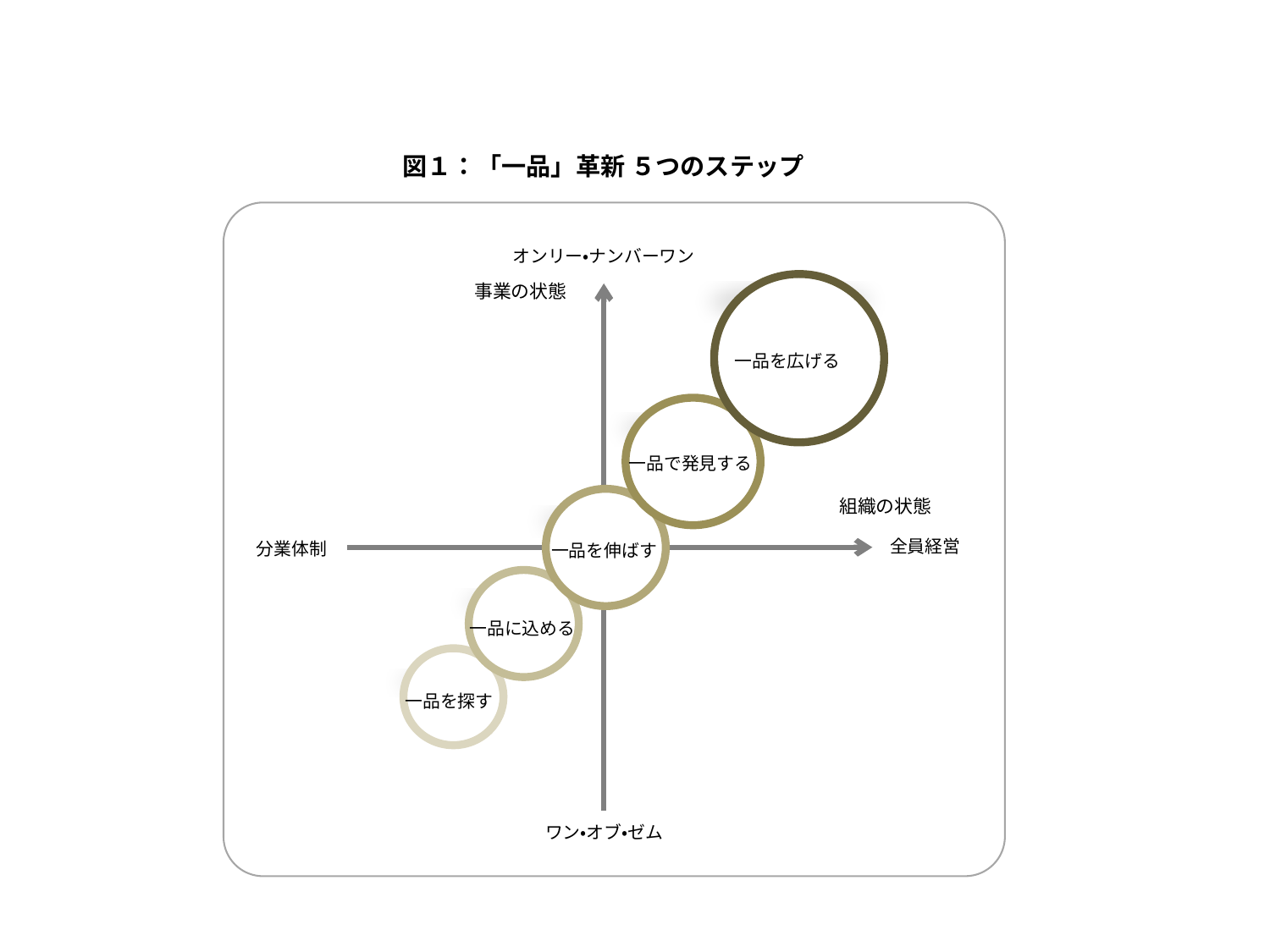

図１：「一品」革新 ５つのステップ

オンリー・ナンバーワン
事業の状態

一品を広げる

一品で発見する
組織の状態

全員経営
分業体制
一品を伸ばす

一品に込める

一品を探す
ワン・オブ・ゼム